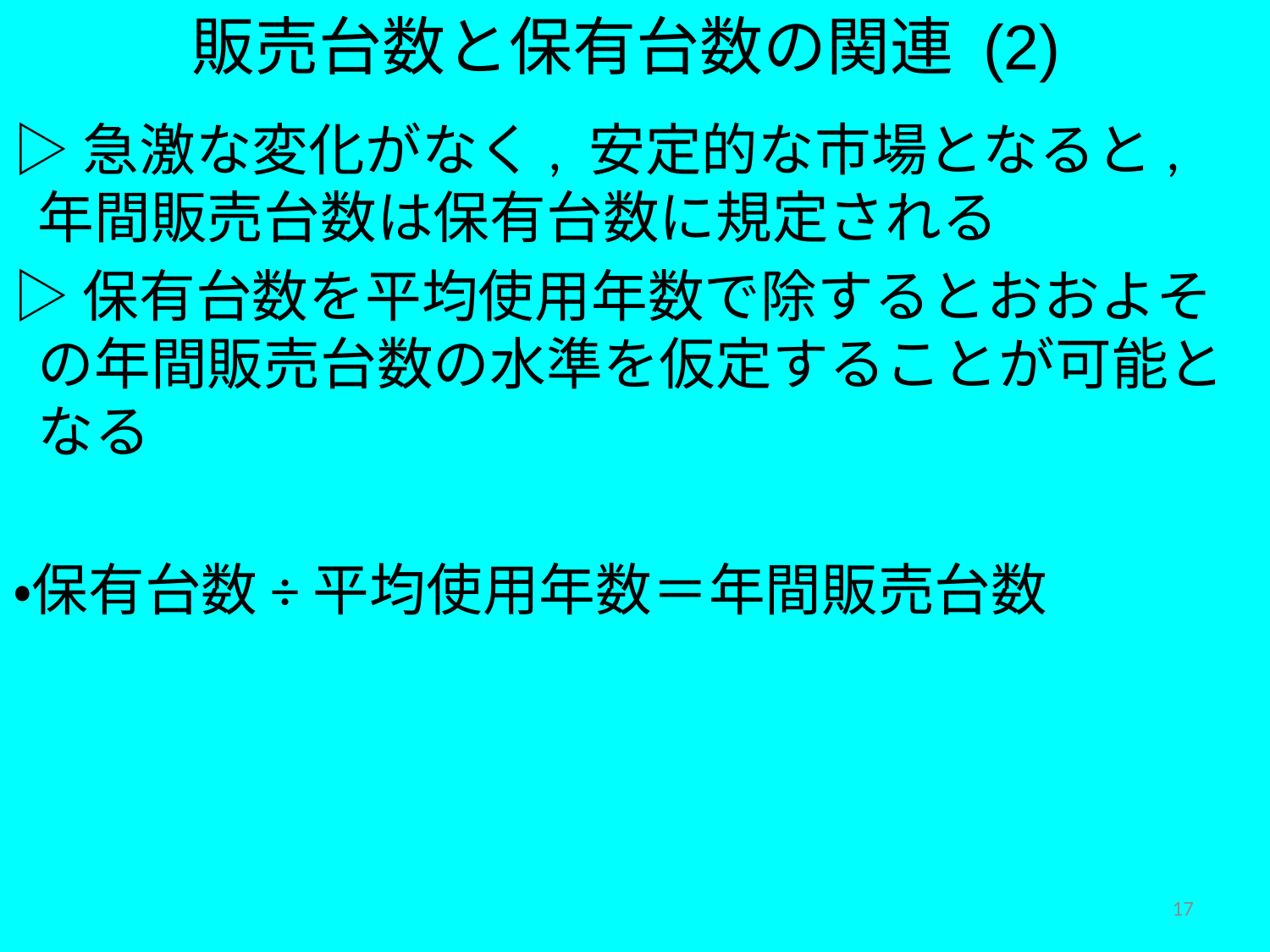

販売台数と保有台数の関連 (2)

▷急激な変化がなく, 安定的な市場となると, 年間販売台数は保有台数に規定される
▷保有台数を平均使用年数で除するとおおよその年間販売台数の水準を仮定することが可能となる

・保有台数÷平均使用年数＝年間販売台数

17